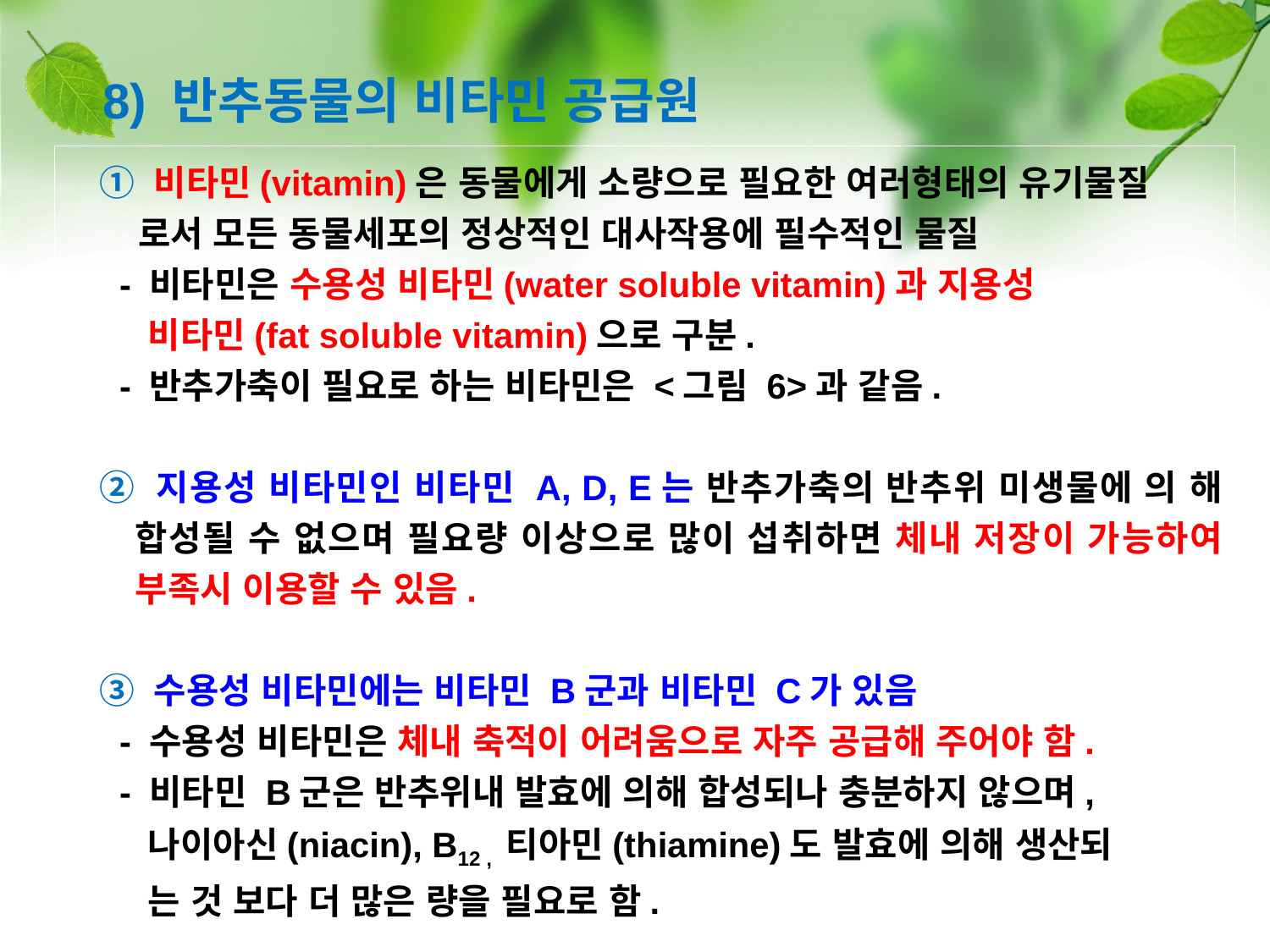

8) 반추동물의 비타민 공급원
① 비타민(vitamin)은 동물에게 소량으로 필요한 여러형태의 유기물질
   로서 모든 동물세포의 정상적인 대사작용에 필수적인 물질
  - 비타민은 수용성 비타민(water soluble vitamin)과 지용성
    비타민(fat soluble vitamin)으로 구분.
  - 반추가축이 필요로 하는 비타민은 <그림 6>과 같음.

② 지용성 비타민인 비타민 A, D, E는 반추가축의 반추위 미생물에 의 해 합성될 수 없으며 필요량 이상으로 많이 섭취하면 체내 저장이 가능하여 부족시 이용할 수 있음.

③ 수용성 비타민에는 비타민 B군과 비타민 C가 있음
  - 수용성 비타민은 체내 축적이 어려움으로 자주 공급해 주어야 함.
  - 비타민 B군은 반추위내 발효에 의해 합성되나 충분하지 않으며,
    나이아신(niacin), B12 , 티아민(thiamine)도 발효에 의해 생산되
    는 것 보다 더 많은 량을 필요로 함.